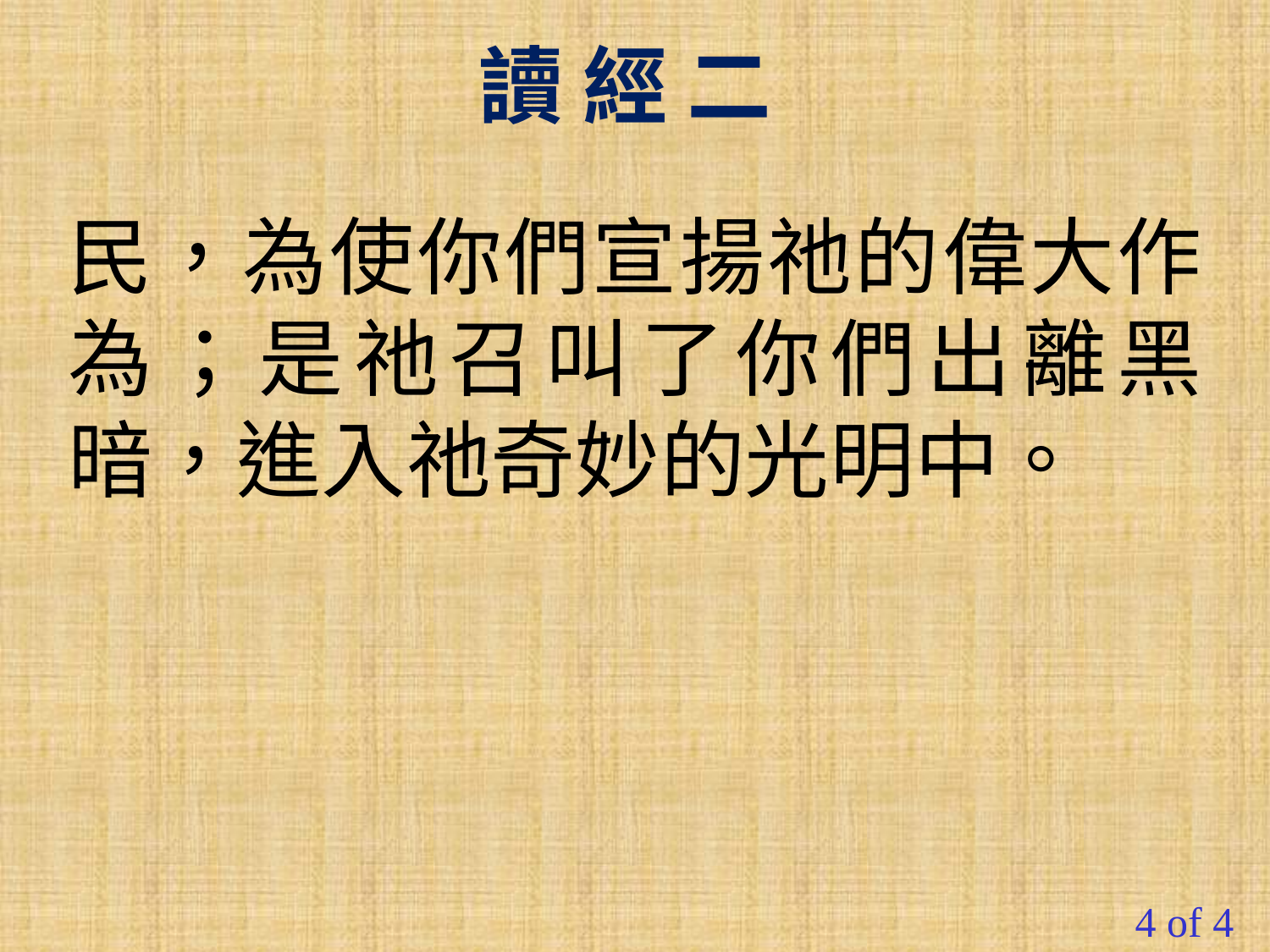

讀 經 二

民，為使你們宣揚祂的偉大作為；是祂召叫了你們出離黑暗，進入祂奇妙的光明中。
4 of 4